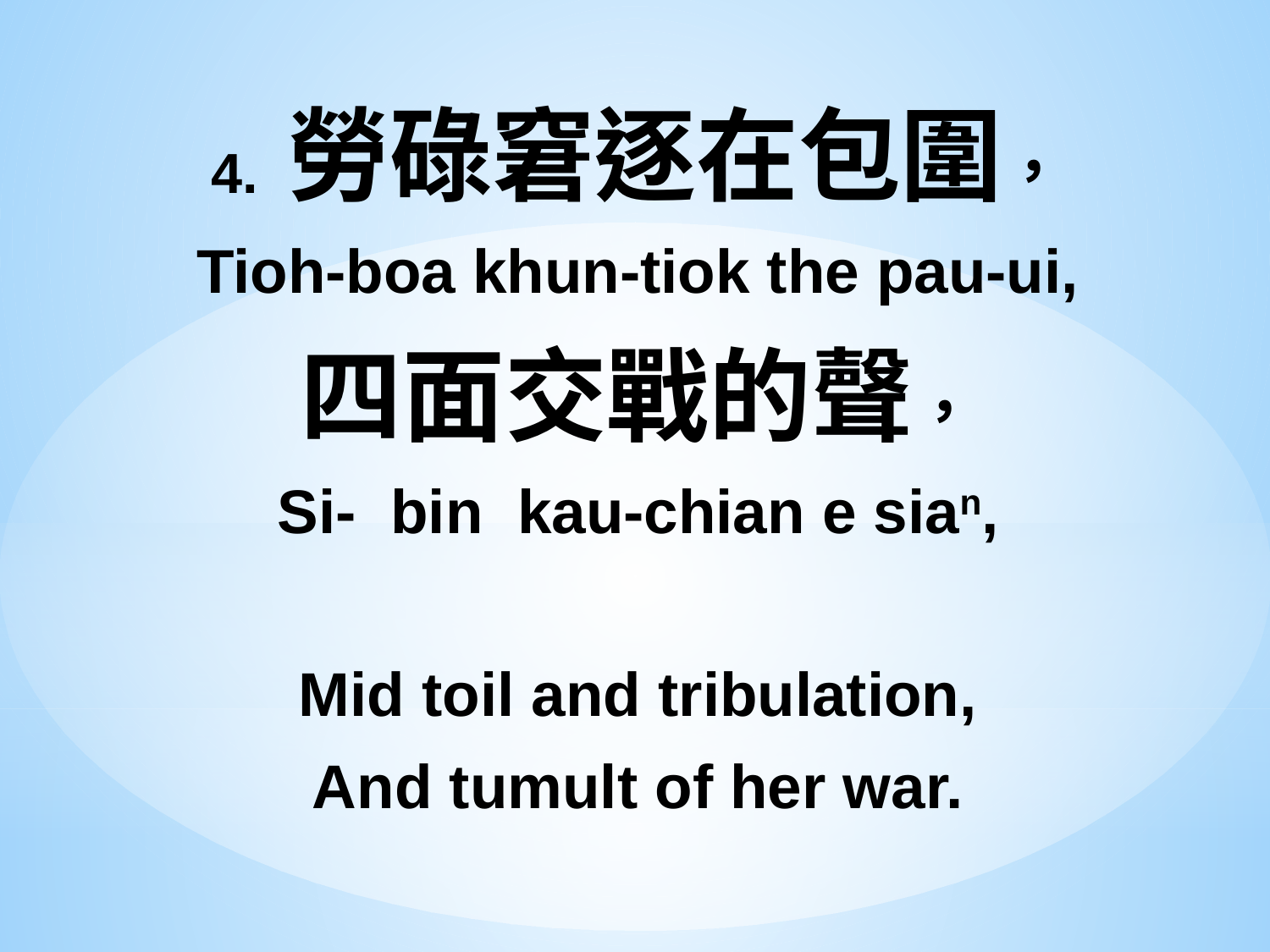

4. 勞碌窘逐在包圍，
Tioh-boa khun-tiok the pau-ui,
四面交戰的聲，
Si-  bin  kau-chian e sian,

Mid toil and tribulation,
And tumult of her war.